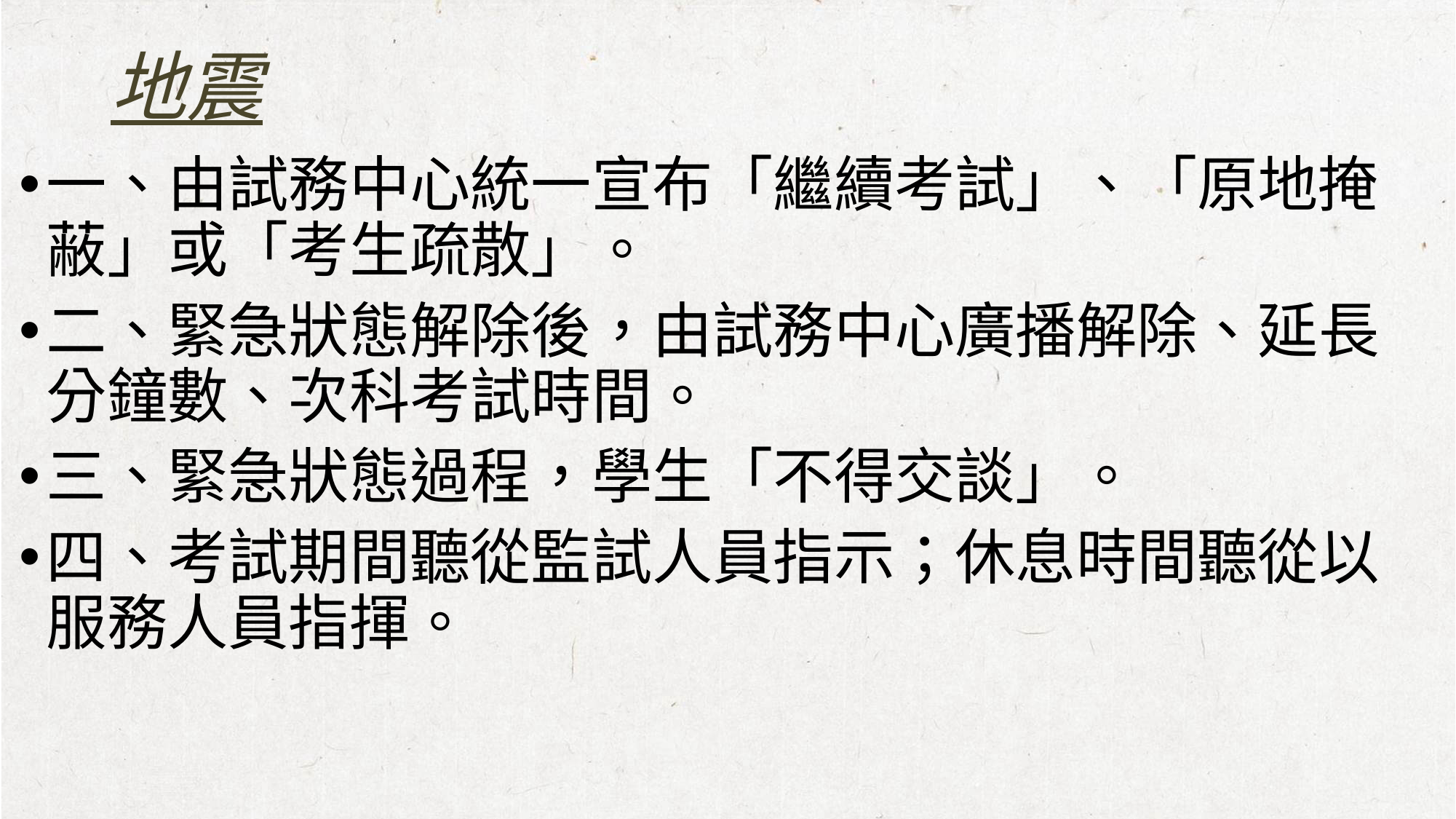

# 地震
一、由試務中心統一宣布「繼續考試」、「原地掩蔽」或「考生疏散」。
二、緊急狀態解除後，由試務中心廣播解除、延長分鐘數、次科考試時間。
三、緊急狀態過程，學生「不得交談」。
四、考試期間聽從監試人員指示；休息時間聽從以服務人員指揮。